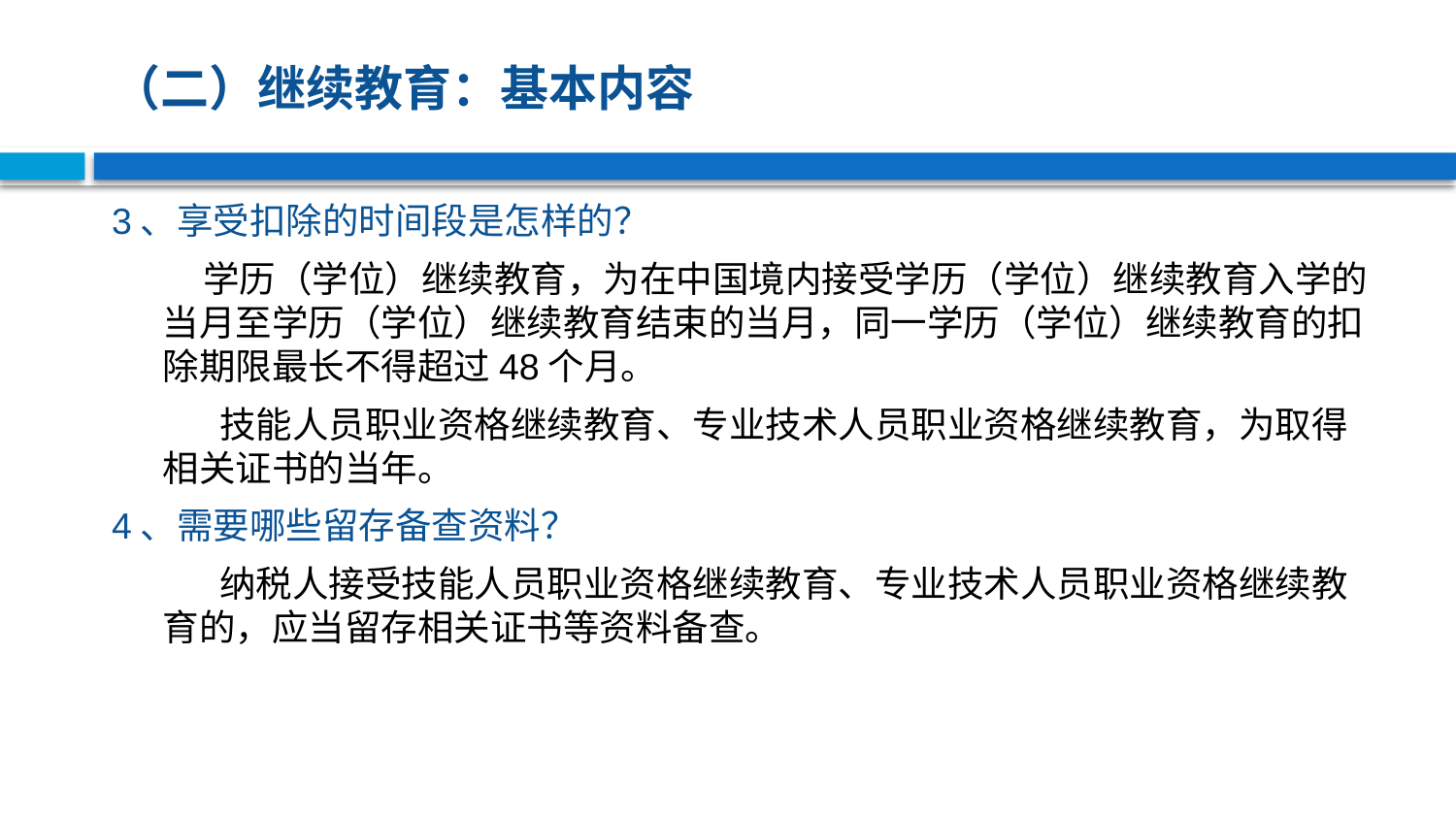

# （二）继续教育：基本内容
3、享受扣除的时间段是怎样的？
          学历（学位）继续教育，为在中国境内接受学历（学位）继续教育入学的当月至学历（学位）继续教育结束的当月，同一学历（学位）继续教育的扣除期限最长不得超过48个月。
            技能人员职业资格继续教育、专业技术人员职业资格继续教育，为取得相关证书的当年。
4、需要哪些留存备查资料？
            纳税人接受技能人员职业资格继续教育、专业技术人员职业资格继续教育的，应当留存相关证书等资料备查。